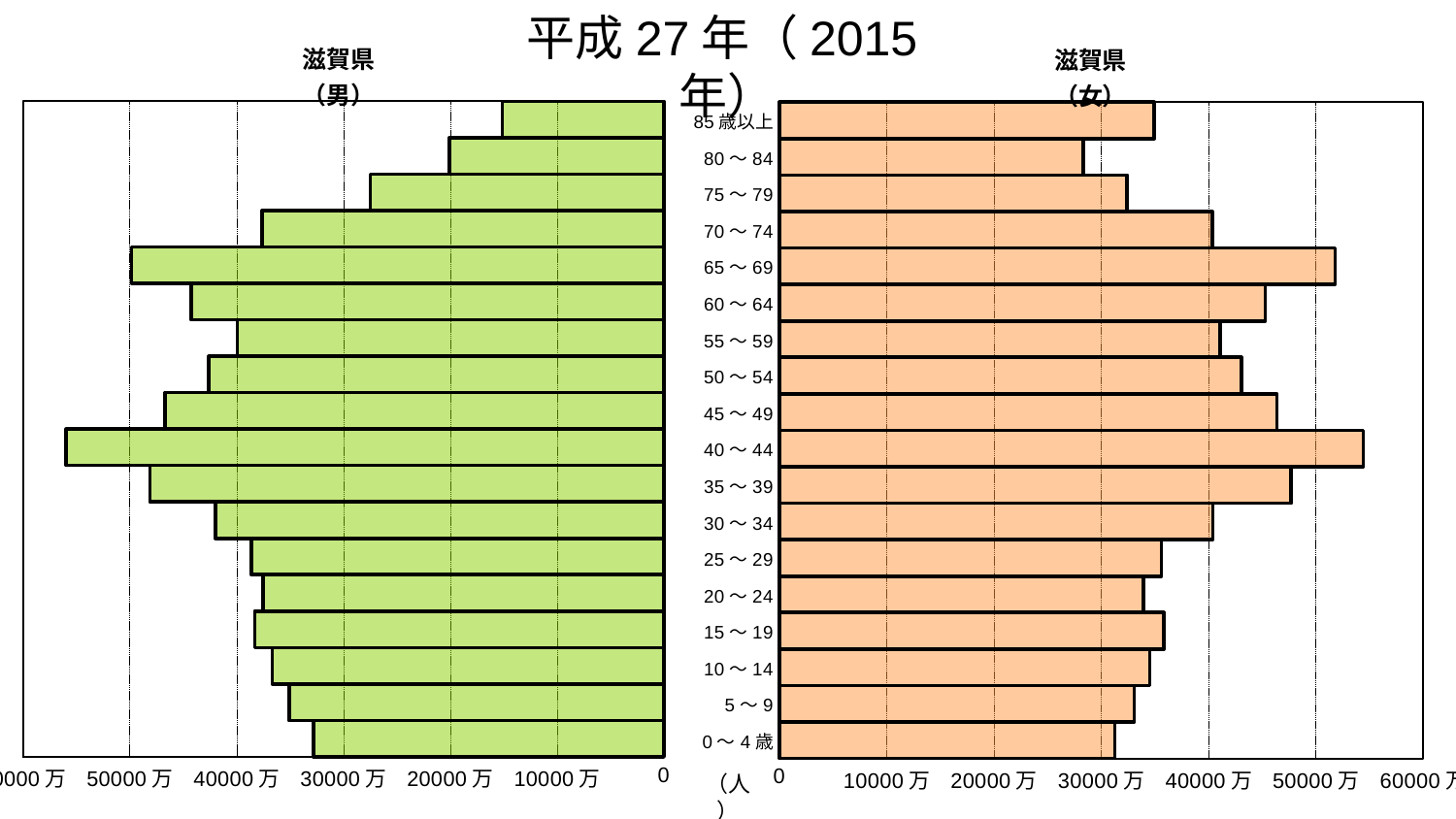

平成27年（2015年）

### Chart: 滋賀県
（女）

| Category | 滋賀県 |
|---|---|
| 0～4歳 | 31266.0 |
| 5～9 | 33078.0 |
| 10～14 | 34518.0 |
| 15～19 | 35846.0 |
| 20～24 | 33919.0 |
| 25～29 | 35604.0 |
| 30～34 | 40390.0 |
| 35～39 | 47694.0 |
| 40～44 | 54416.0 |
| 45～49 | 46366.0 |
| 50～54 | 43050.0 |
| 55～59 | 41072.0 |
| 60～64 | 45284.0 |
| 65～69 | 51780.0 |
| 70～74 | 40323.0 |
| 75～79 | 32409.0 |
| 80～84 | 28318.0 |
| 85歳以上 | 34927.0 |

### Chart: 滋賀県
（男）

| Category | 滋賀県 |
|---|---|
| 0～4歳 | 32824.0 |
| 5～9 | 35101.0 |
| 10～14 | 36663.0 |
| 15～19 | 38307.0 |
| 20～24 | 37554.0 |
| 25～29 | 38641.0 |
| 30～34 | 42007.0 |
| 35～39 | 48127.0 |
| 40～44 | 55957.0 |
| 45～49 | 46688.0 |
| 50～54 | 42589.0 |
| 55～59 | 39932.0 |
| 60～64 | 44277.0 |
| 65～69 | 49829.0 |
| 70～74 | 37605.0 |
| 75～79 | 27497.0 |
| 80～84 | 20071.0 |
| 85歳以上 | 15118.0 |
（人）